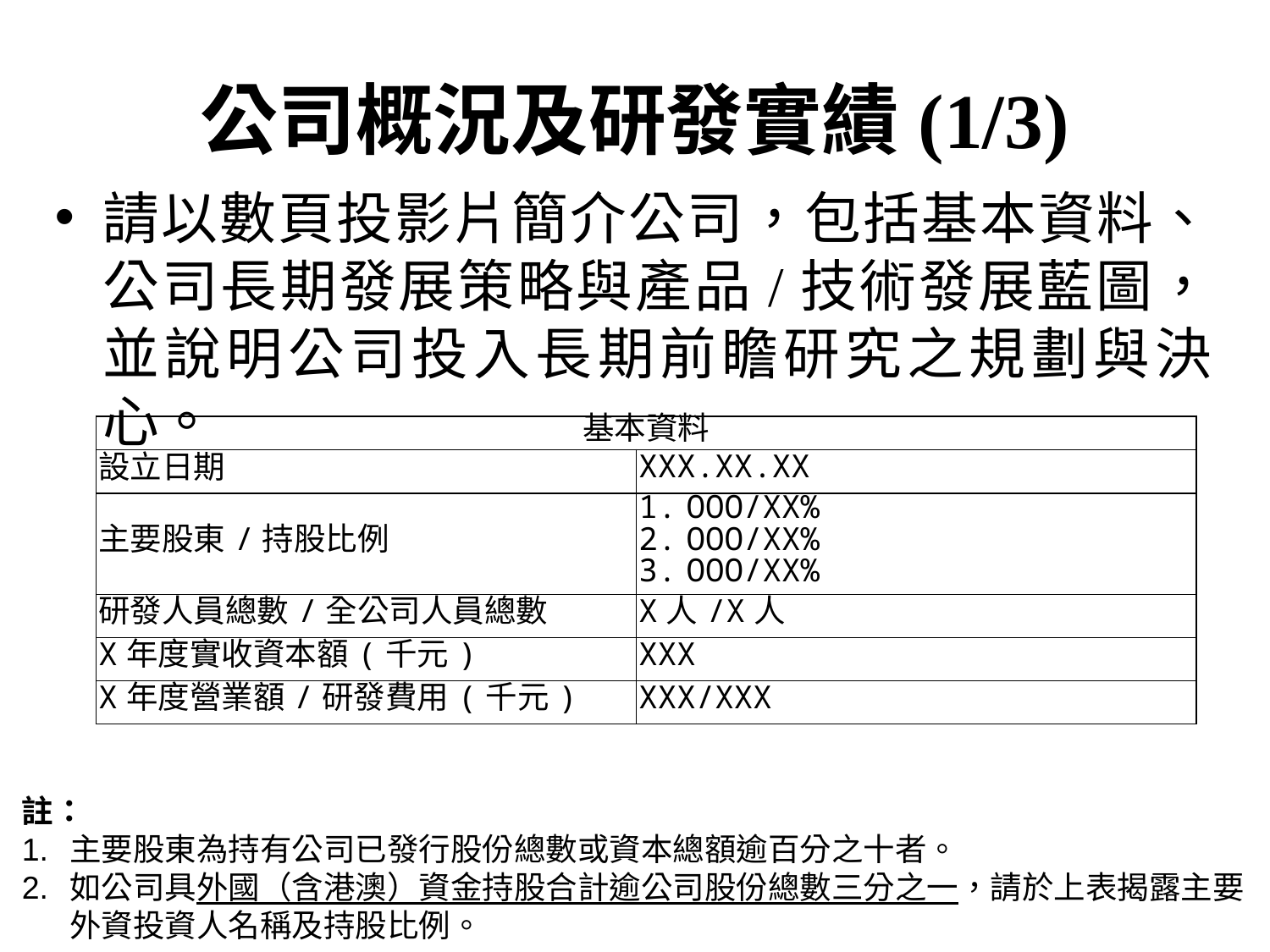

# 公司概況及研發實績(1/3)
請以數頁投影片簡介公司，包括基本資料、公司長期發展策略與產品/技術發展藍圖，並說明公司投入長期前瞻研究之規劃與決心。
| 基本資料 |  |
| --- | --- |
| 設立日期 | XXX.XX.XX |
| 主要股東/持股比例 | OOO/XX% OOO/XX% OOO/XX% |
| 研發人員總數/全公司人員總數 | X人/X人 |
| X年度實收資本額(千元) | XXX |
| X年度營業額/研發費用(千元) | XXX/XXX |
註：
主要股東為持有公司已發行股份總數或資本總額逾百分之十者。
如公司具外國（含港澳）資金持股合計逾公司股份總數三分之一，請於上表揭露主要外資投資人名稱及持股比例。